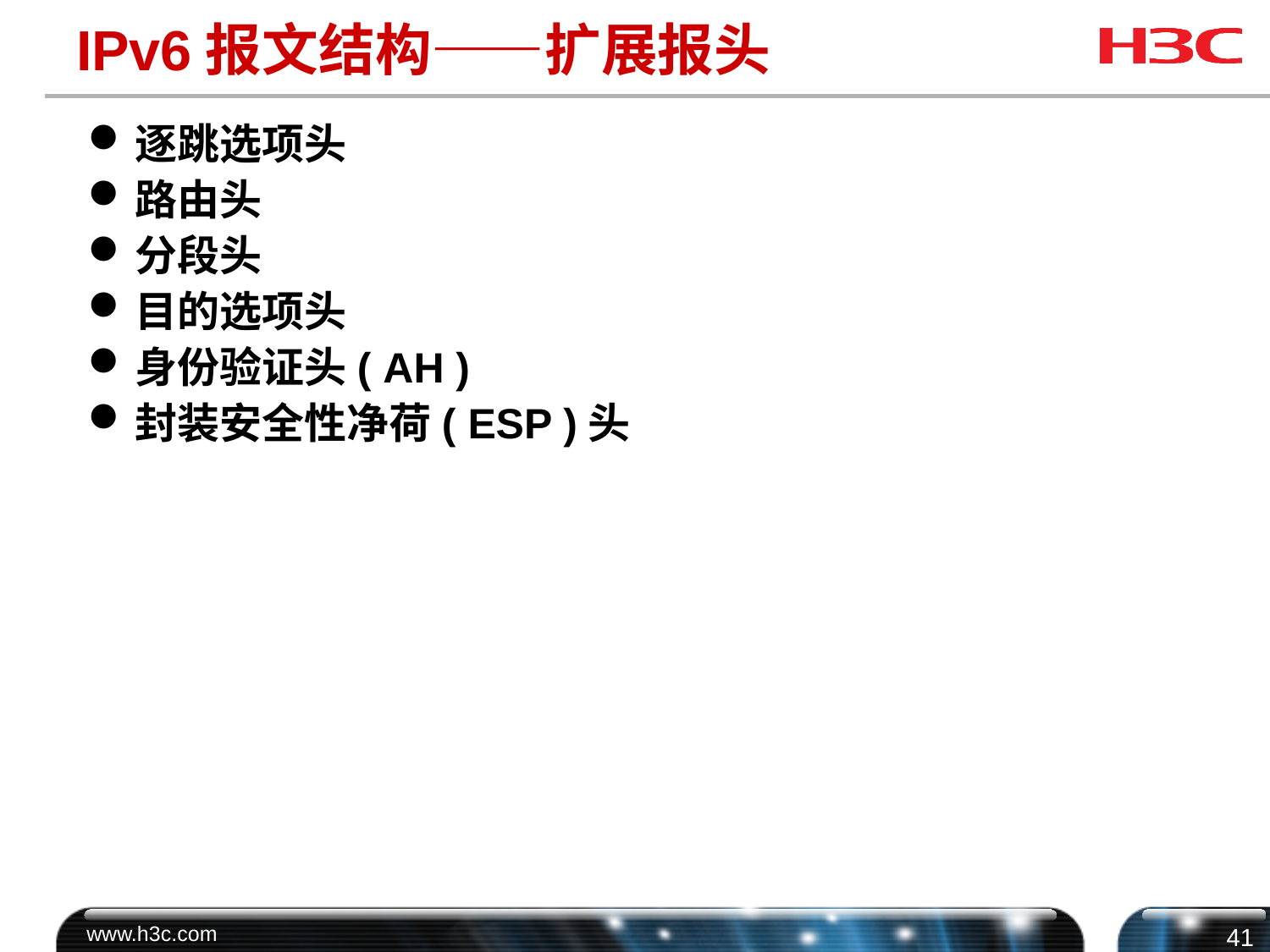

# IPv6报文结构——扩展报头
逐跳选项头
路由头
分段头
目的选项头
身份验证头( AH )
封装安全性净荷( ESP )头